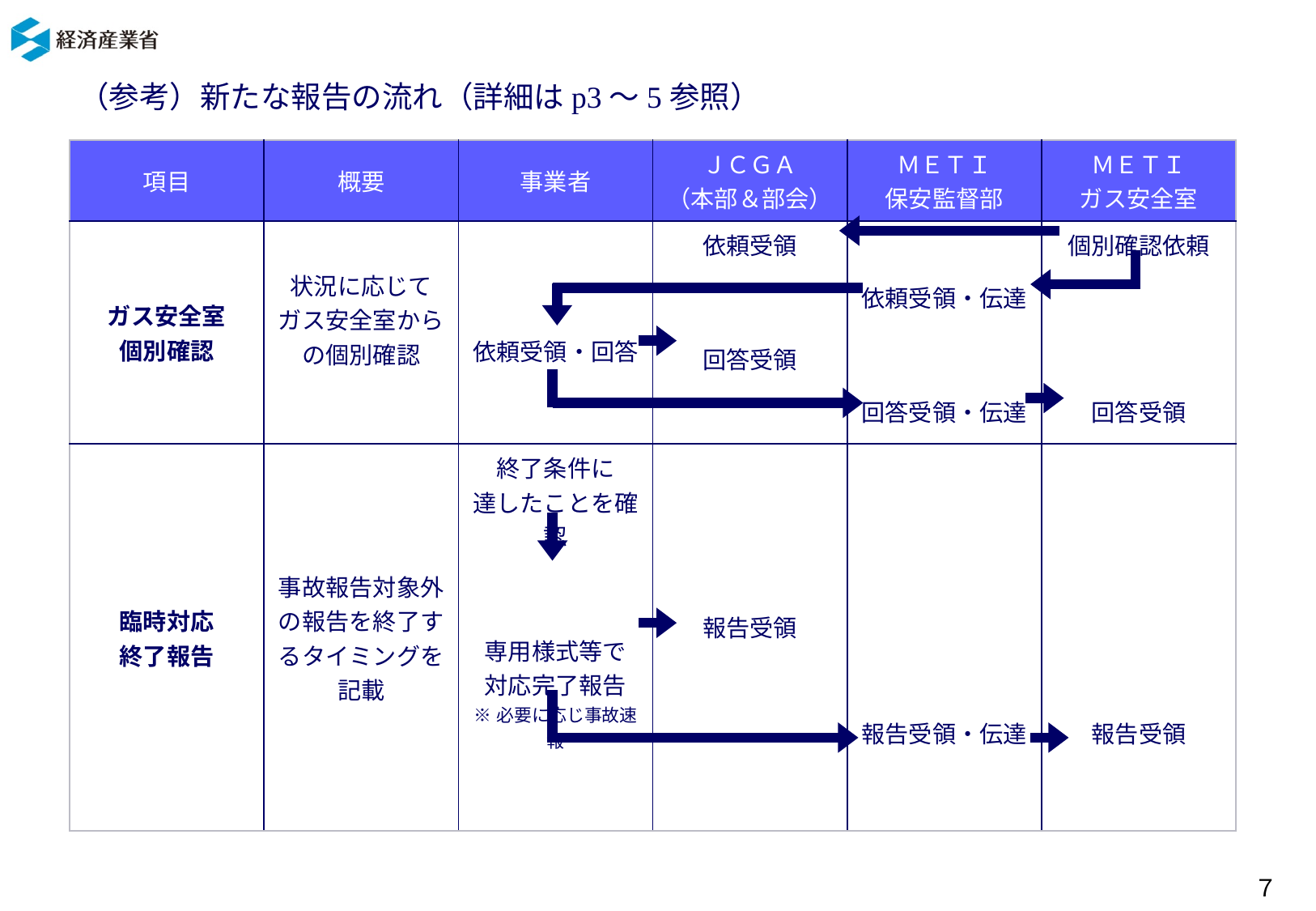

# （参考）新たな報告の流れ（詳細はp3～5参照）
| 項目 | 概要 | 事業者 | ＪＣＧＡ （本部＆部会） | ＭＥＴＩ 保安監督部 | ＭＥＴＩ ガス安全室 |
| --- | --- | --- | --- | --- | --- |
| ガス安全室 個別確認 | 状況に応じて ガス安全室からの個別確認 | 依頼受領・回答 | 依頼受領 回答受領 | 依頼受領・伝達 回答受領・伝達 | 個別確認依頼 回答受領 |
| 臨時対応 終了報告 | 事故報告対象外の報告を終了するタイミングを記載 | 終了条件に 達したことを確認 専用様式等で 対応完了報告 ※必要に応じ事故速報 | 報告受領 | 報告受領・伝達 | 報告受領 |
７